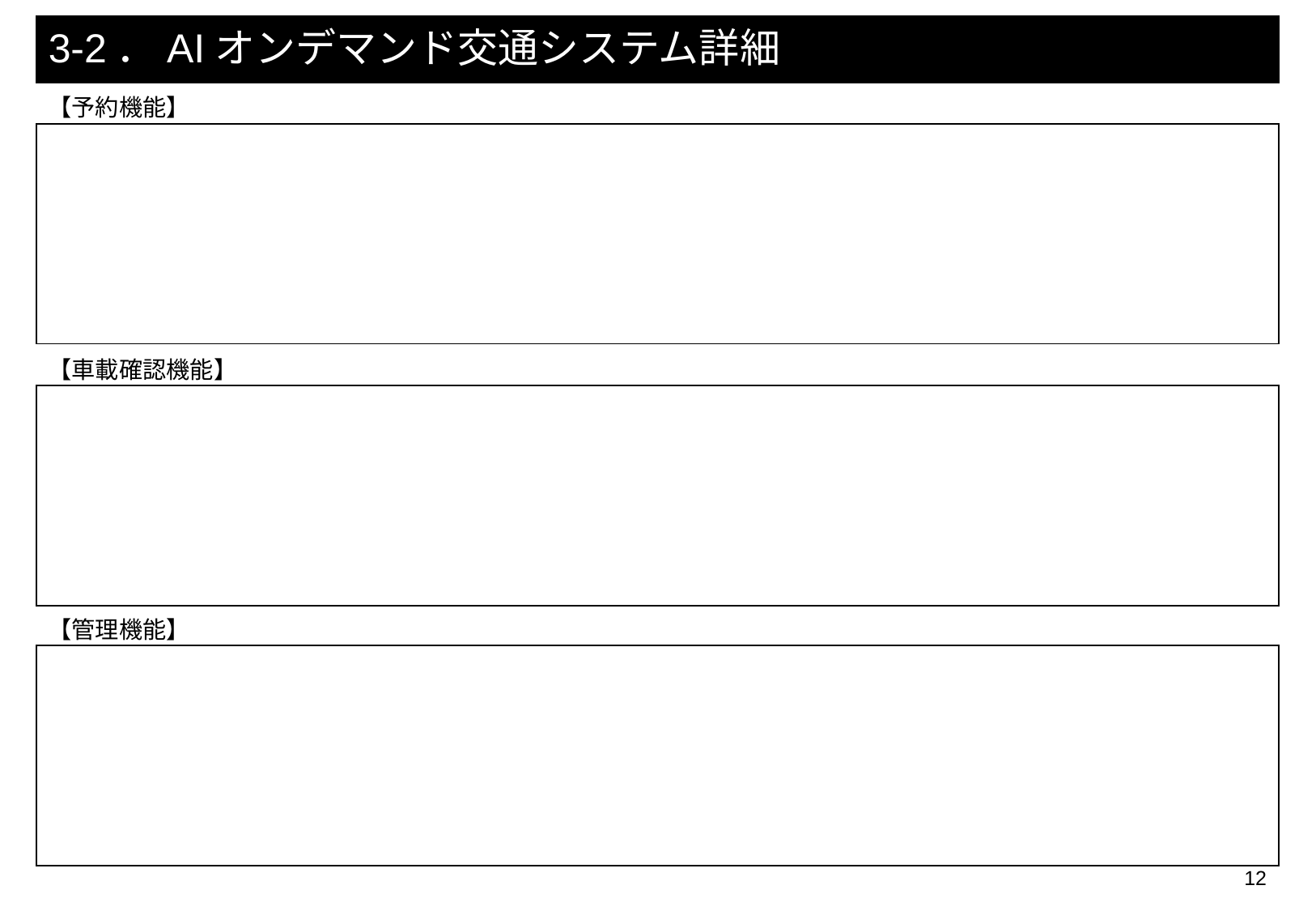

# 3-2．AIオンデマンド交通システム詳細
【予約機能】
|  |
| --- |
【車載確認機能】
|  |
| --- |
【管理機能】
|  |
| --- |
12